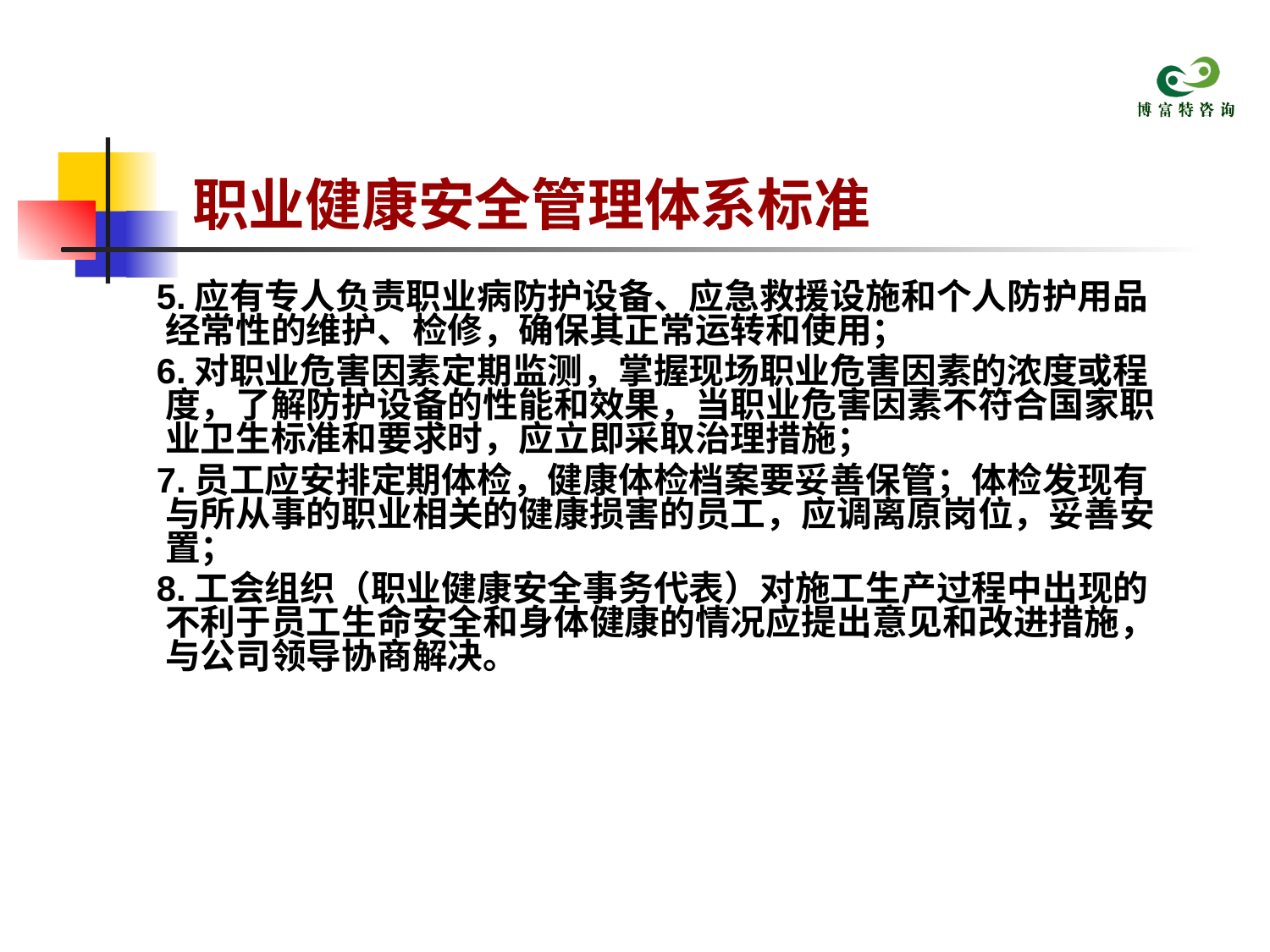

# 职业健康安全管理体系标准
    5.应有专人负责职业病防护设备、应急救援设施和个人防护用品经常性的维护、检修，确保其正常运转和使用；
    6.对职业危害因素定期监测，掌握现场职业危害因素的浓度或程度，了解防护设备的性能和效果，当职业危害因素不符合国家职业卫生标准和要求时，应立即采取治理措施；
    7.员工应安排定期体检，健康体检档案要妥善保管；体检发现有与所从事的职业相关的健康损害的员工，应调离原岗位，妥善安置；
    8.工会组织（职业健康安全事务代表）对施工生产过程中出现的不利于员工生命安全和身体健康的情况应提出意见和改进措施，与公司领导协商解决。

116